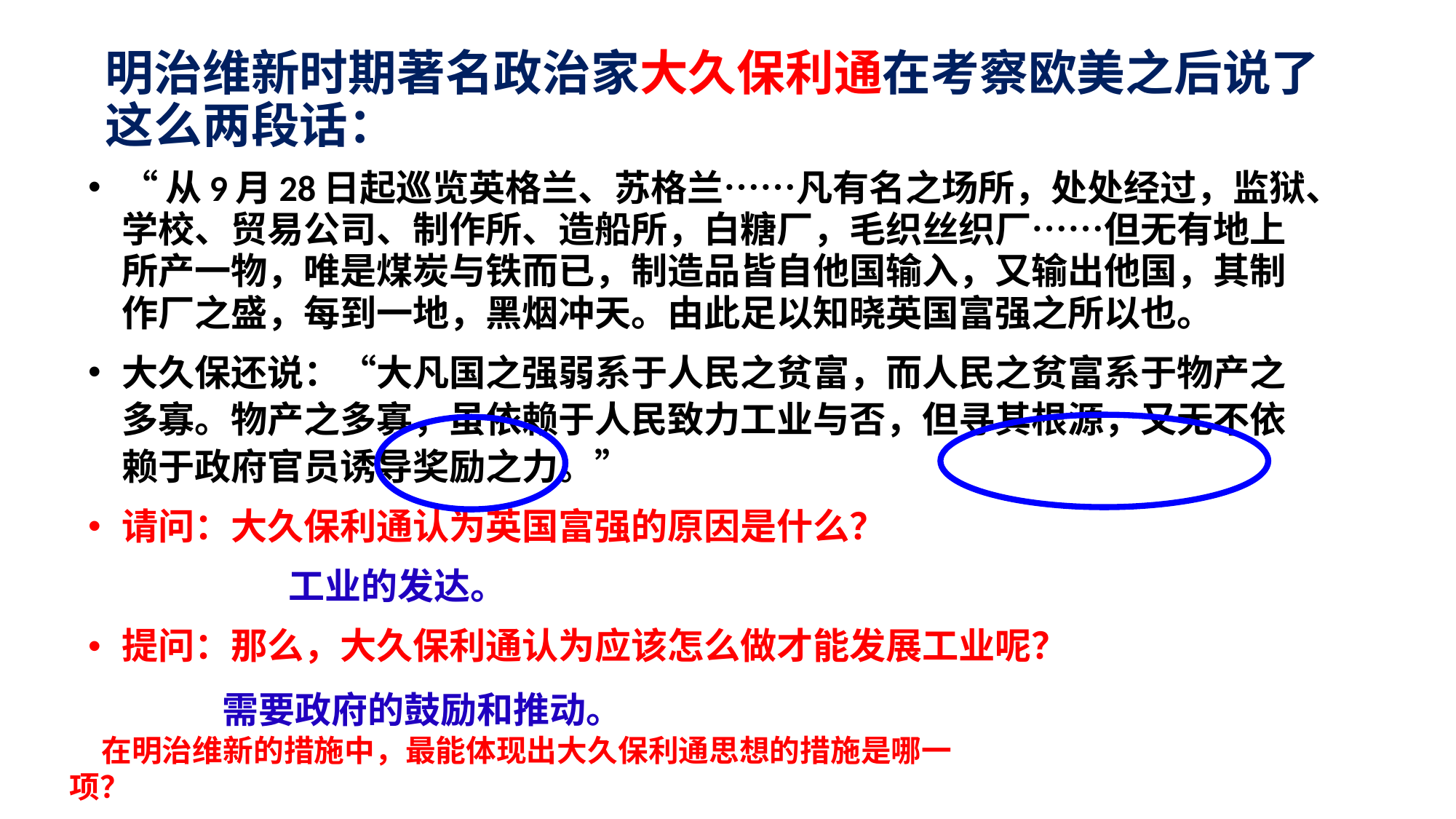

# 明治维新时期著名政治家大久保利通在考察欧美之后说了这么两段话：
“从9月28日起巡览英格兰、苏格兰……凡有名之场所，处处经过，监狱、学校、贸易公司、制作所、造船所，白糖厂，毛织丝织厂……但无有地上所产一物，唯是煤炭与铁而已，制造品皆自他国输入，又输出他国，其制作厂之盛，每到一地，黑烟冲天。由此足以知晓英国富强之所以也。
大久保还说：“大凡国之强弱系于人民之贫富，而人民之贫富系于物产之多寡。物产之多寡，虽依赖于人民致力工业与否，但寻其根源，又无不依赖于政府官员诱导奖励之力。”
请问：大久保利通认为英国富强的原因是什么？

提问：那么，大久保利通认为应该怎么做才能发展工业呢？

工业的发达。
需要政府的鼓励和推动。
在明治维新的措施中，最能体现出大久保利通思想的措施是哪一项？